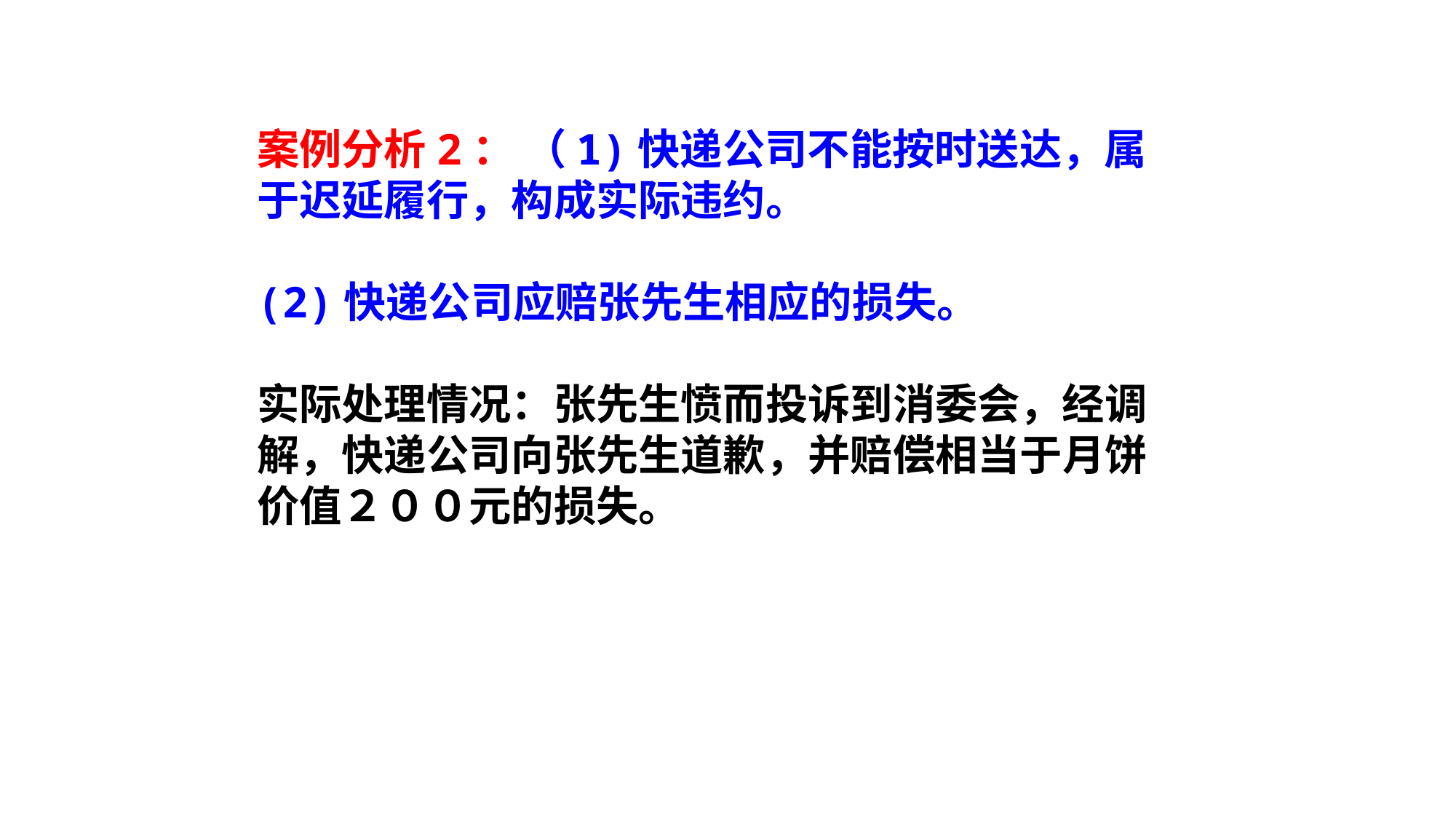

案例分析2： （1)快递公司不能按时送达，属于迟延履行，构成实际违约。

(2)快递公司应赔张先生相应的损失。

实际处理情况：张先生愤而投诉到消委会，经调解，快递公司向张先生道歉，并赔偿相当于月饼价值２００元的损失。